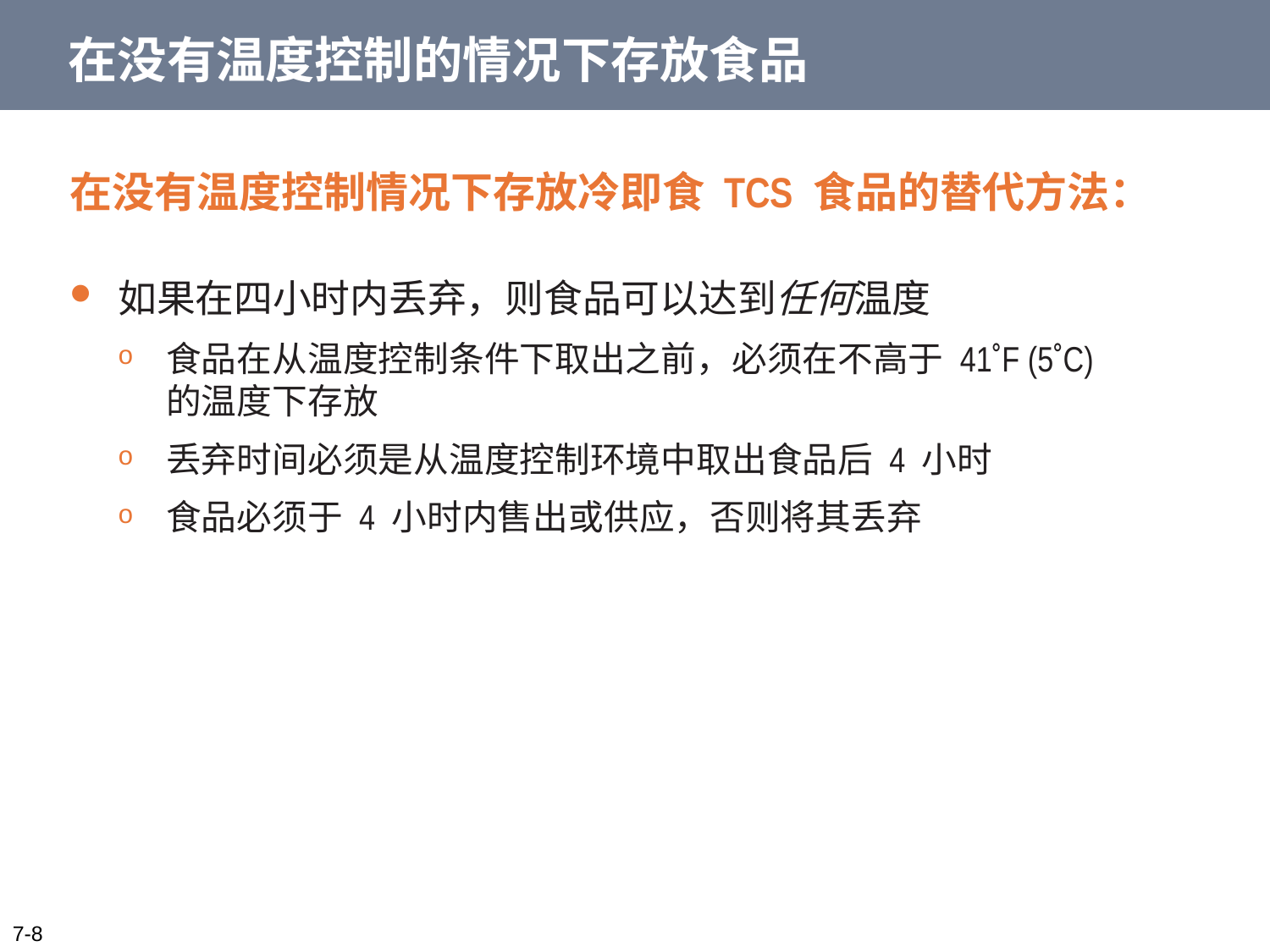

# 在没有温度控制的情况下存放食品
在没有温度控制情况下存放冷即食 TCS 食品的替代方法：
如果在四小时内丢弃，则食品可以达到任何温度
食品在从温度控制条件下取出之前，必须在不高于 41˚F (5˚C) 的温度下存放
丢弃时间必须是从温度控制环境中取出食品后 4 小时
食品必须于 4 小时内售出或供应，否则将其丢弃
7-8